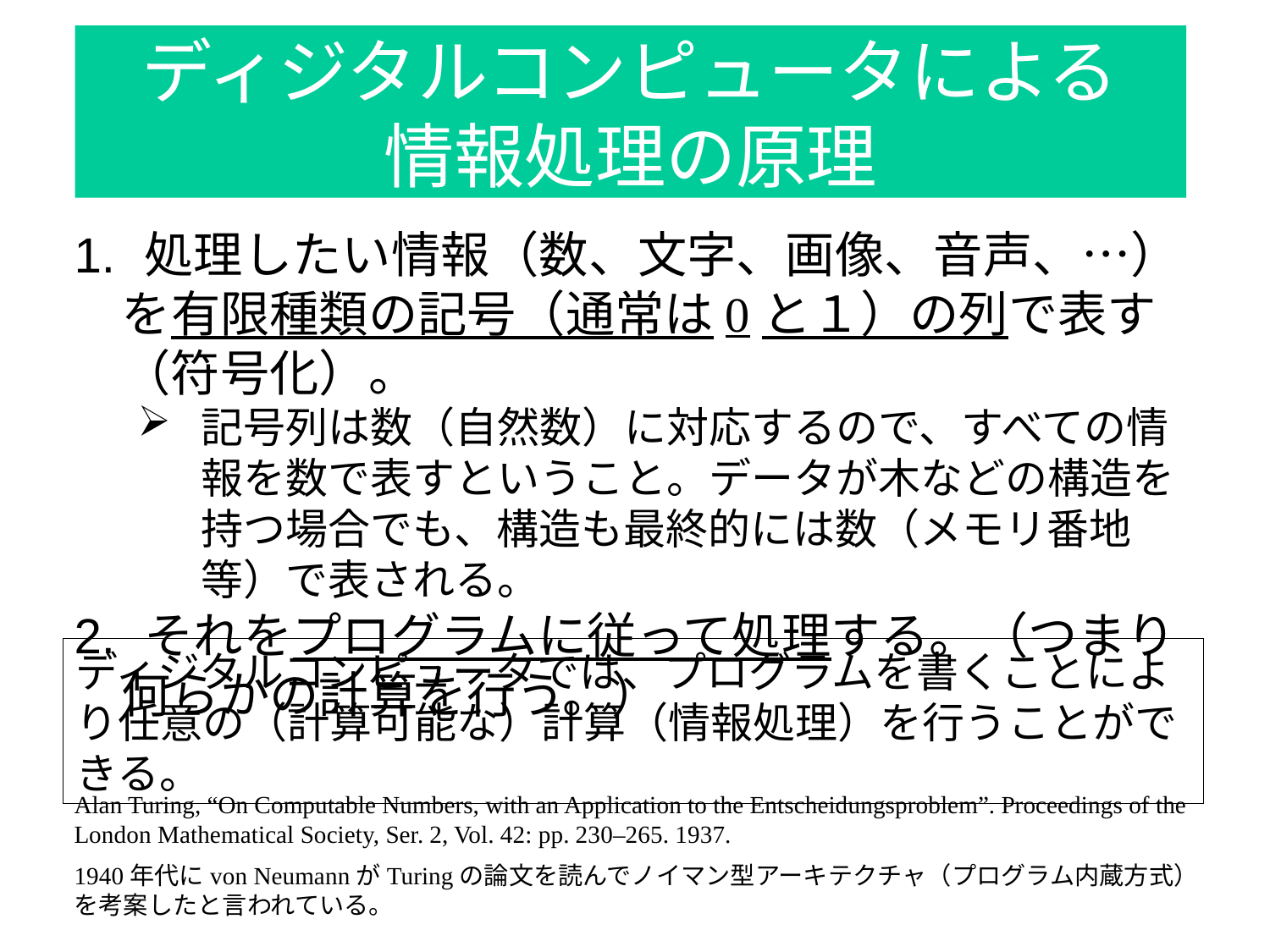

ディジタルコンピュータによる
情報処理の原理
 処理したい情報（数、文字、画像、音声、…）を有限種類の記号（通常は0と１）の列で表す（符号化）。
記号列は数（自然数）に対応するので、すべての情報を数で表すということ。データが木などの構造を持つ場合でも、構造も最終的には数（メモリ番地等）で表される。
 それをプログラムに従って処理する。（つまり何らかの計算を行う。）
ディジタルコンピュータでは、プログラムを書くことにより任意の（計算可能な）計算（情報処理）を行うことができる。
Alan Turing, “On Computable Numbers, with an Application to the Entscheidungsproblem”. Proceedings of the London Mathematical Society, Ser. 2, Vol. 42: pp. 230–265. 1937.
1940年代にvon NeumannがTuringの論文を読んでノイマン型アーキテクチャ（プログラム内蔵方式）を考案したと言われている。